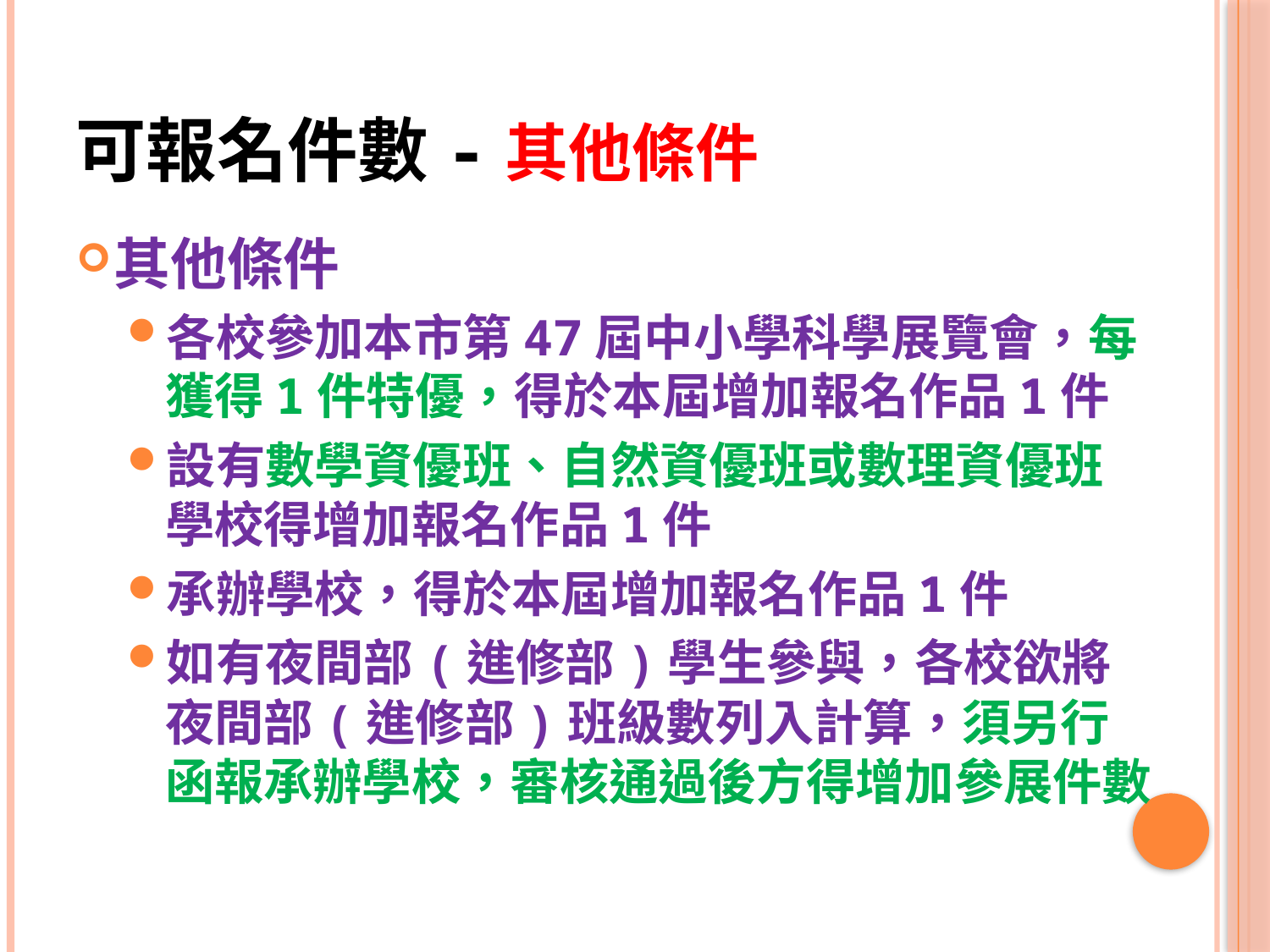

# 可報名件數-其他條件
其他條件
各校參加本市第47屆中小學科學展覽會，每獲得1件特優，得於本屆增加報名作品1件
設有數學資優班、自然資優班或數理資優班學校得增加報名作品1件
承辦學校，得於本屆增加報名作品1件
如有夜間部(進修部)學生參與，各校欲將夜間部(進修部)班級數列入計算，須另行函報承辦學校，審核通過後方得增加參展件數